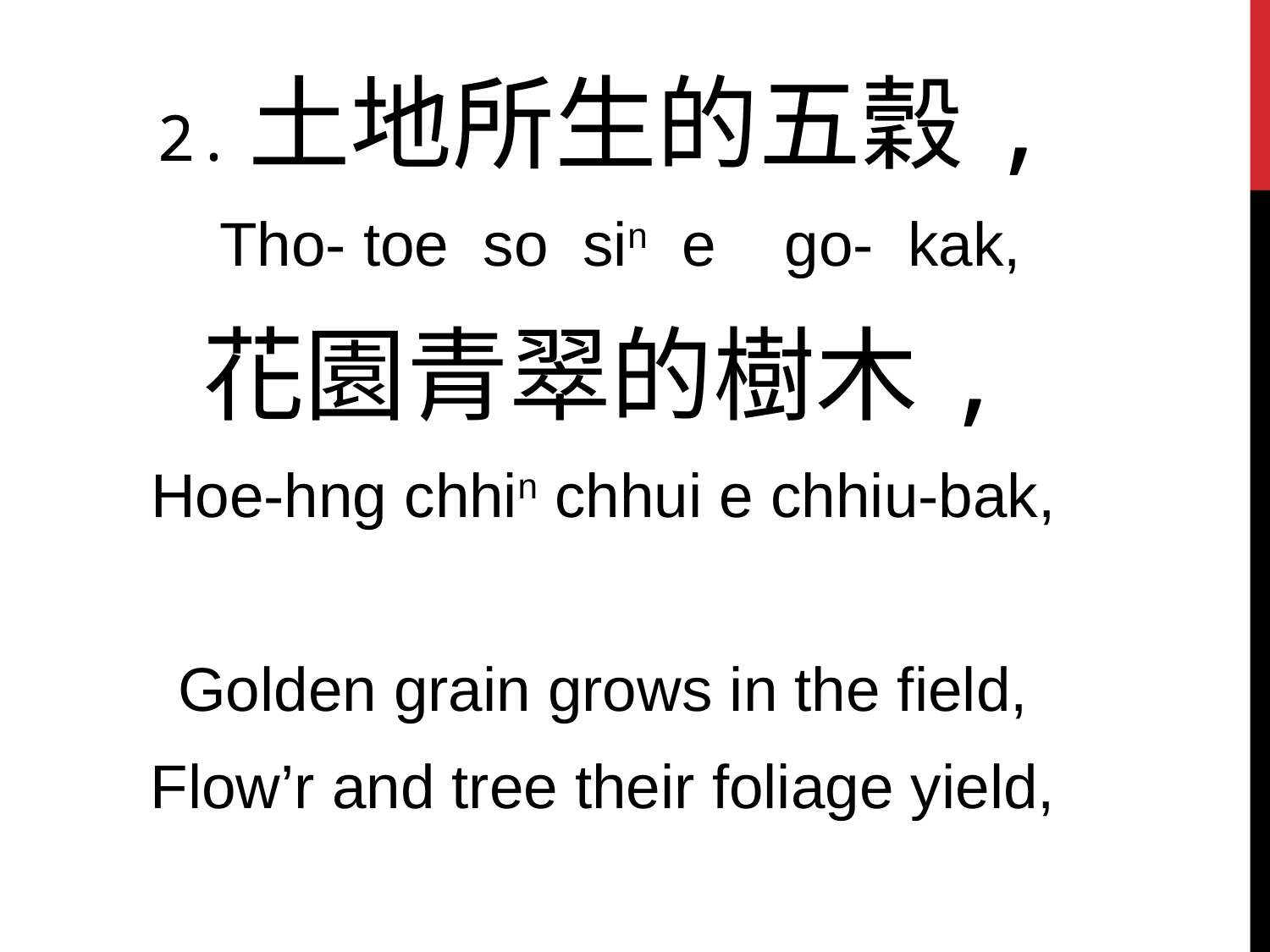

2.土地所生的五穀,
  Tho- toe  so  sin  e    go-  kak,
花園青翠的樹木,
Hoe-hng chhin chhui e chhiu-bak,

Golden grain grows in the field,
Flow’r and tree their foliage yield,